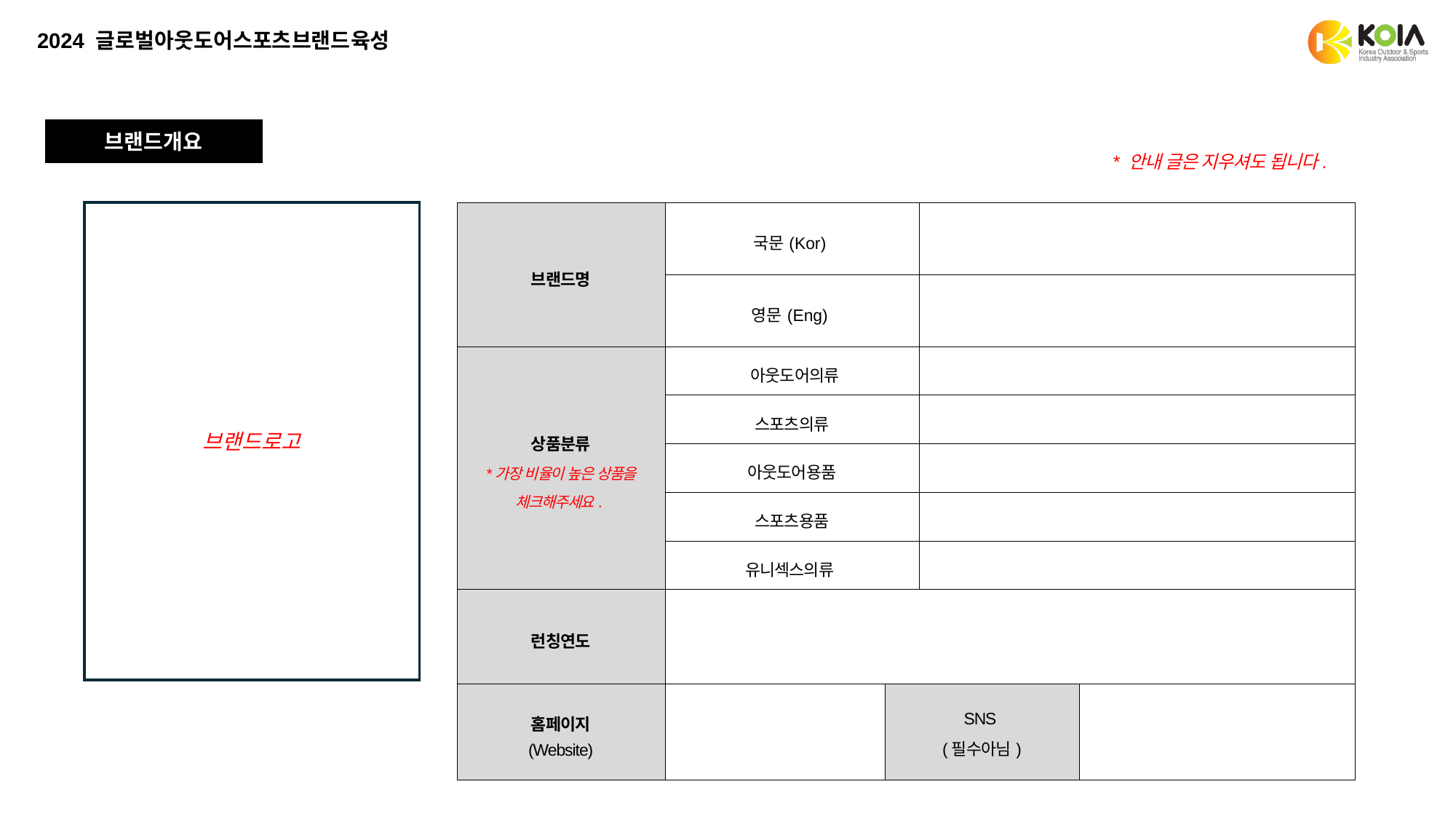

브랜드개요
* 안내 글은 지우셔도 됩니다.
브랜드로고
| 브랜드명 | 국문(Kor) |  |  |  |
| --- | --- | --- | --- | --- |
|  | 영문(Eng) |  |  |  |
| 상품분류 \*가장 비율이 높은 상품을 체크해주세요. | 아웃도어의류 |  |  |  |
|  | 스포츠의류 |  |  |  |
|  | 아웃도어용품 |  |  |  |
|  | 스포츠용품 |  |  |  |
|  | 유니섹스의류 |  |  |  |
| 런칭연도 |  |  |  |  |
| 홈페이지 (Website) |  | SNS (필수아님) |  |  |